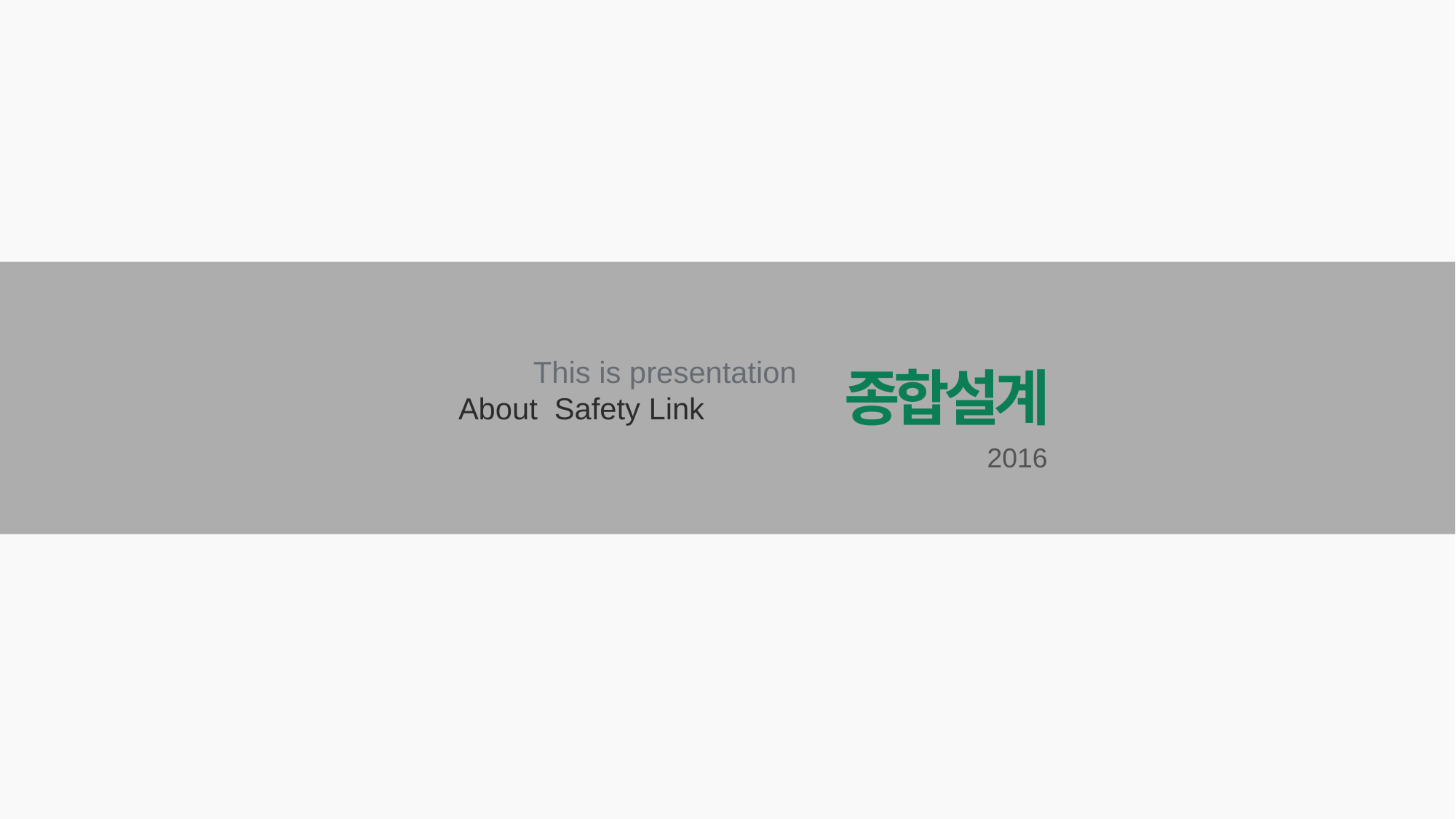

This is presentation
About  Safety Link
종합설계
2016